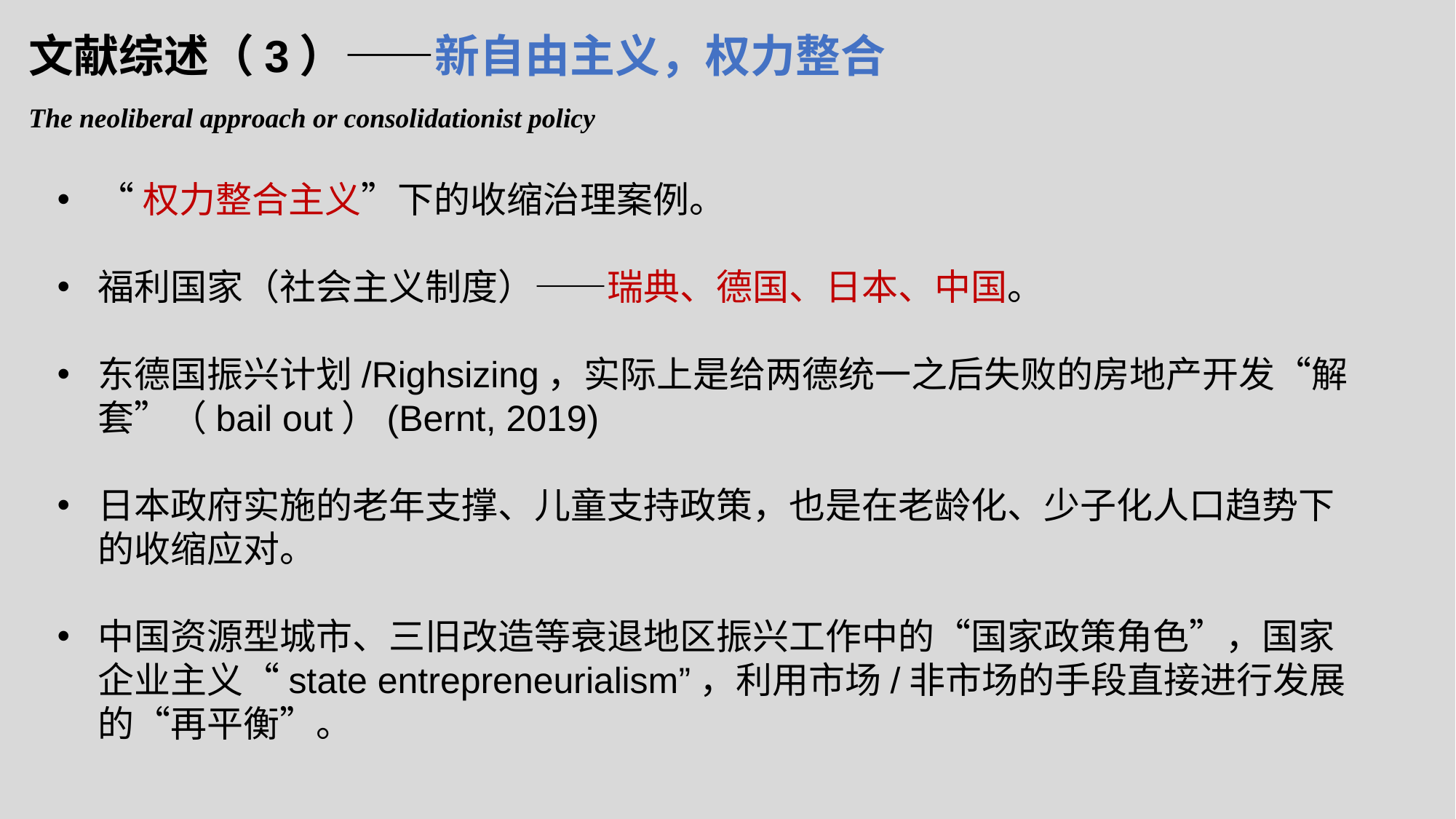

# 文献综述（3）——新自由主义，权力整合
The neoliberal approach or consolidationist policy
“权力整合主义”下的收缩治理案例。

福利国家（社会主义制度）——瑞典、德国、日本、中国。

东德国振兴计划/Righsizing，实际上是给两德统一之后失败的房地产开发“解套”（bail out）(Bernt, 2019)

日本政府实施的老年支撑、儿童支持政策，也是在老龄化、少子化人口趋势下的收缩应对。

中国资源型城市、三旧改造等衰退地区振兴工作中的“国家政策角色”，国家企业主义“state entrepreneurialism”，利用市场/非市场的手段直接进行发展的“再平衡”。